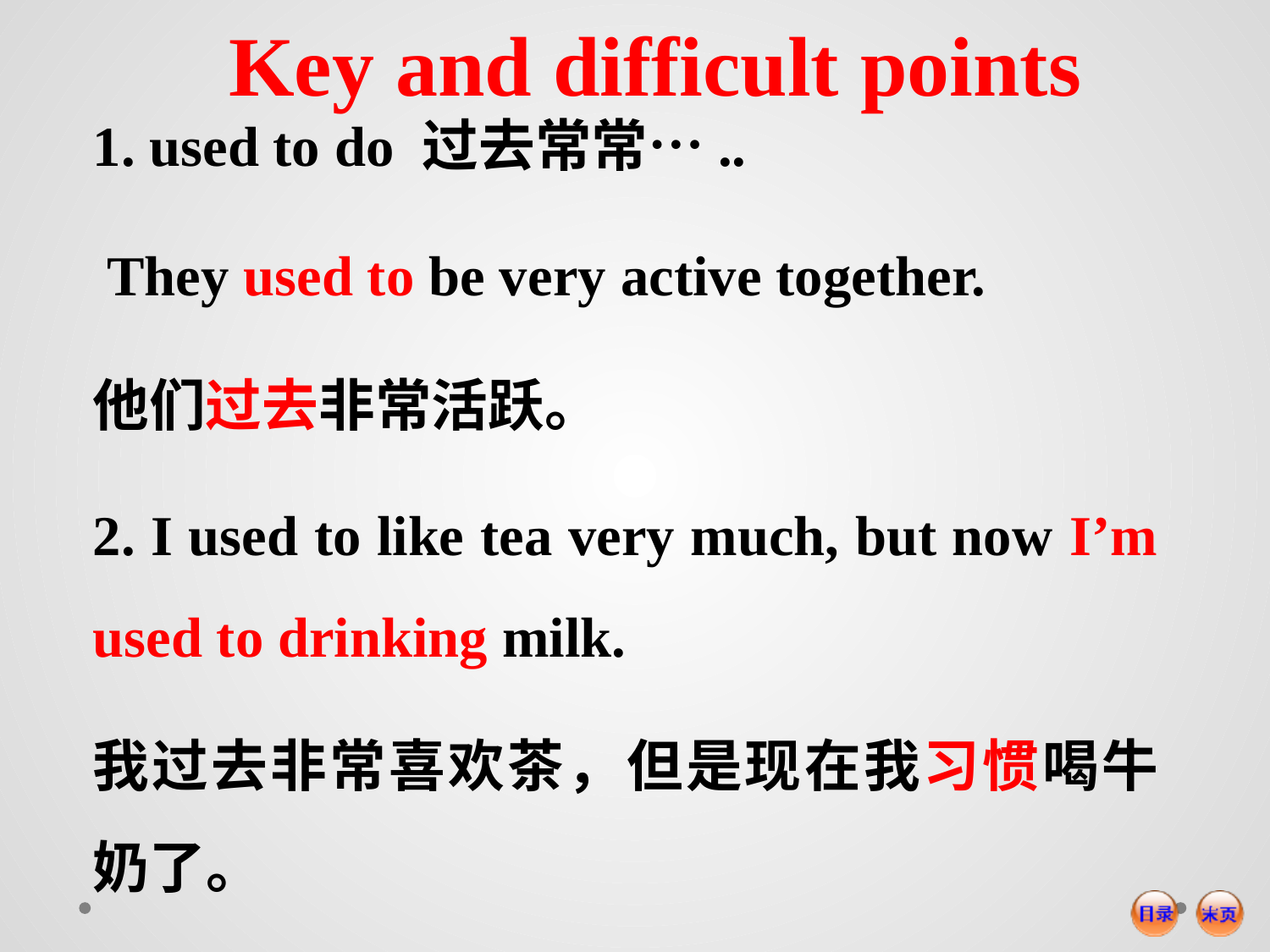

Key and difficult points
1. used to do 过去常常…..
 They used to be very active together.
他们过去非常活跃。
2. I used to like tea very much, but now I’m used to drinking milk.
我过去非常喜欢茶，但是现在我习惯喝牛奶了。